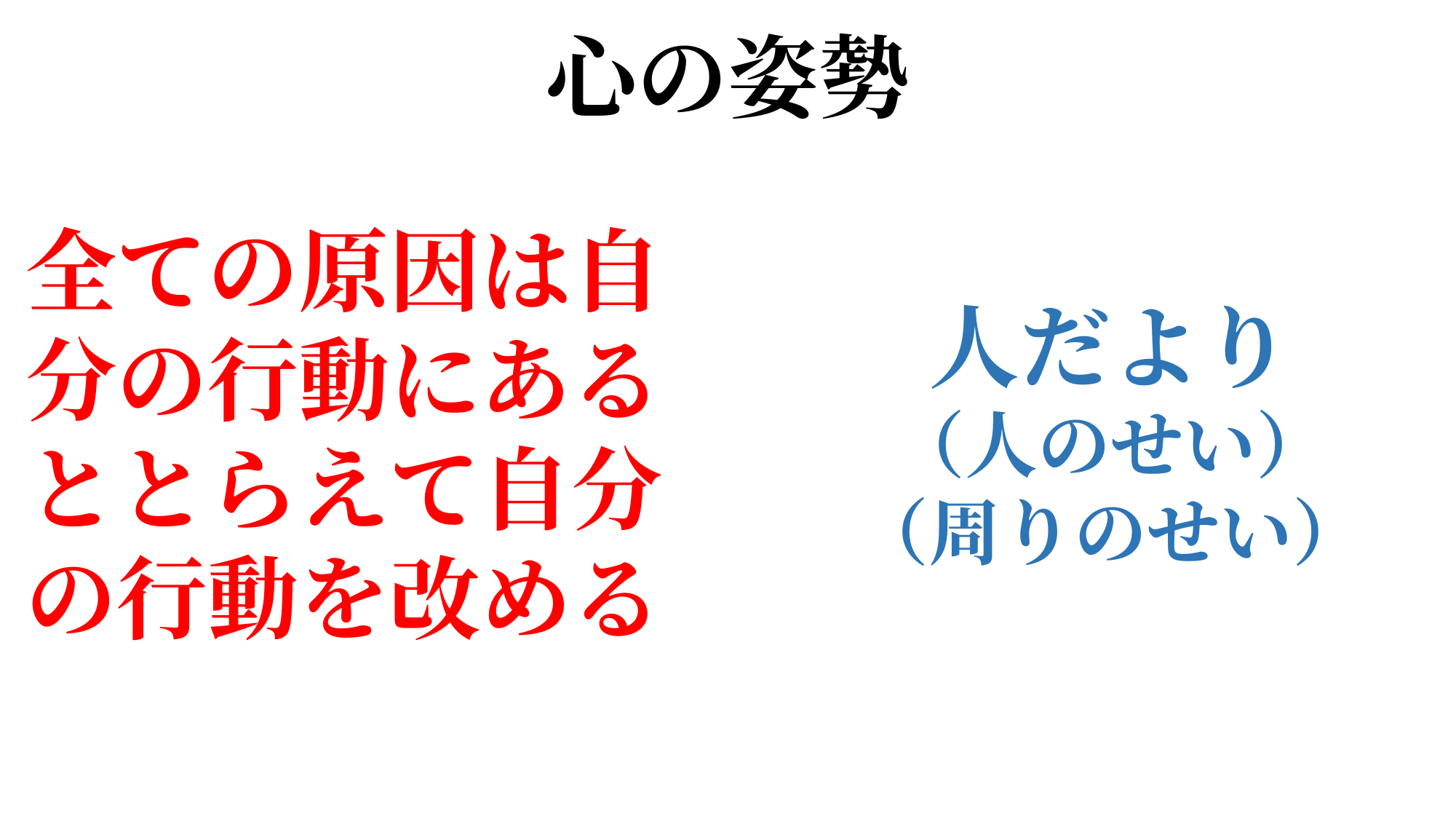

心の姿勢
全ての原因は自分の行動にあるととらえて自分の行動を改める
人だより
（人のせい）
（周りのせい）